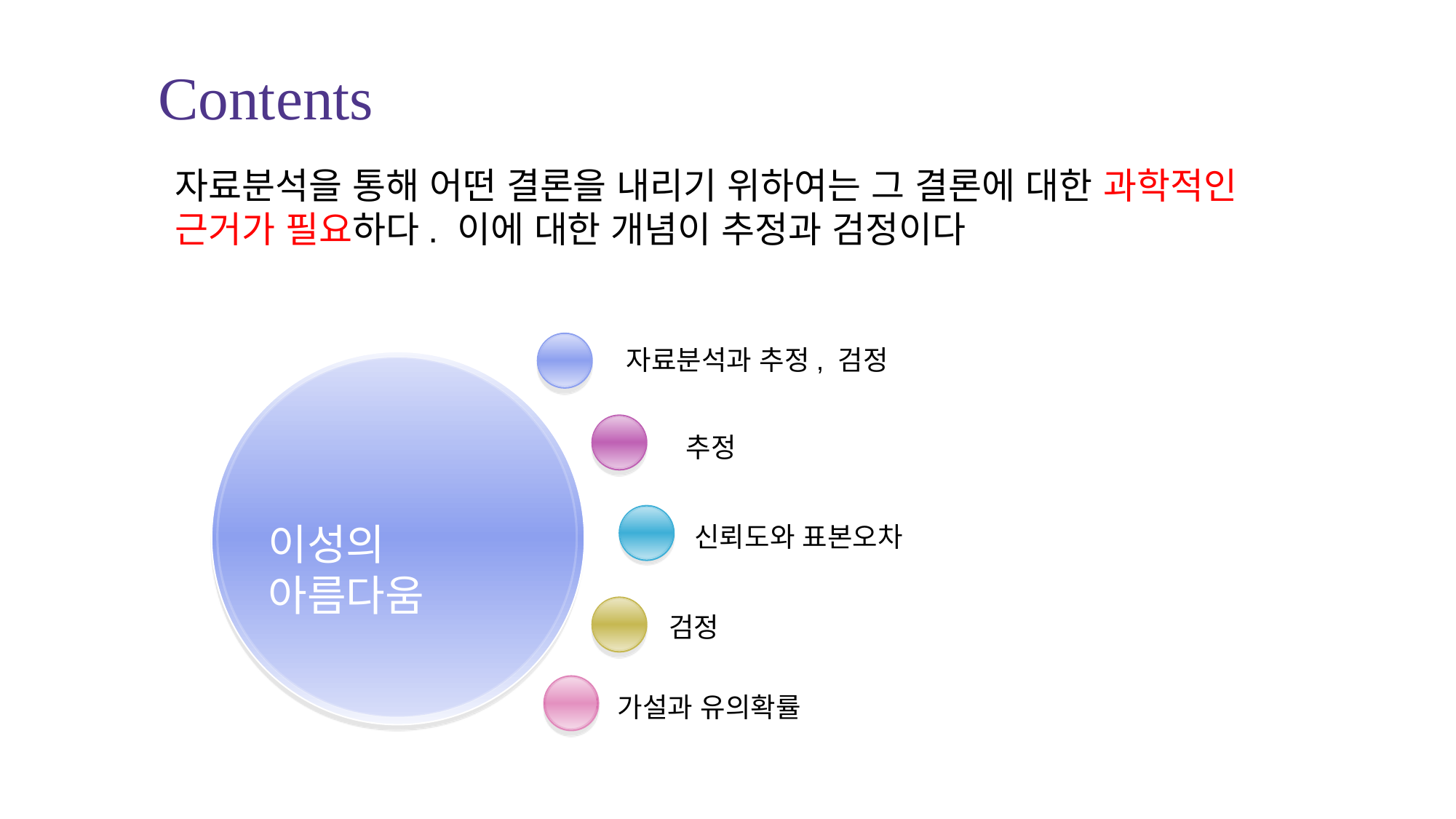

Contents
자료분석을 통해 어떤 결론을 내리기 위하여는 그 결론에 대한 과학적인 근거가 필요하다. 이에 대한 개념이 추정과 검정이다

자료분석과 추정, 검정

추정

이성의 아름다움
신뢰도와 표본오차

검정

가설과 유의확률